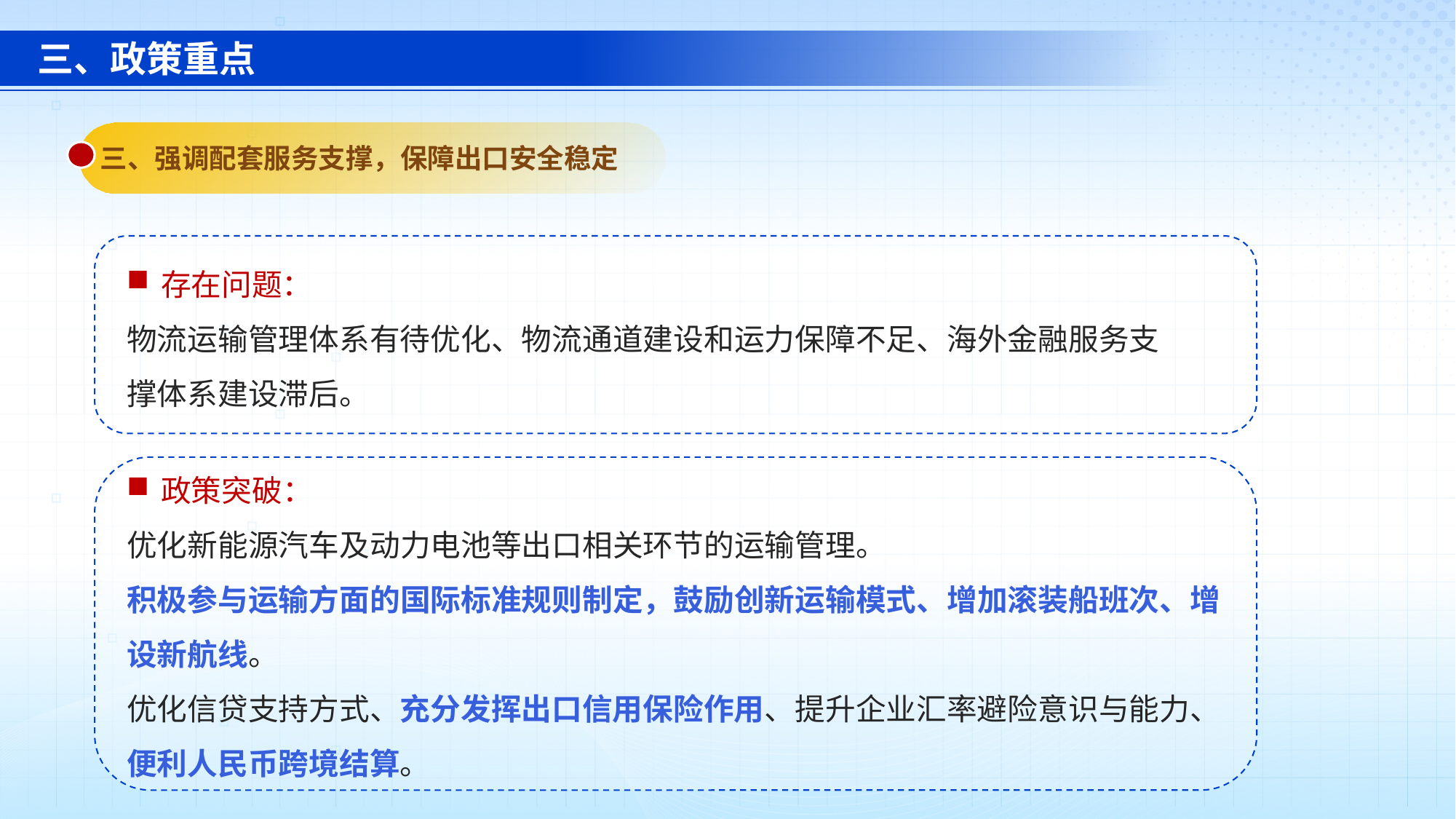

三、政策重点

三、强调配套服务支撑，保障出口安全稳定

存在问题：
物流运输管理体系有待优化、物流通道建设和运力保障不足、海外金融服务支撑体系建设滞后。

政策突破：
优化新能源汽车及动力电池等出口相关环节的运输管理。
积极参与运输方面的国际标准规则制定，鼓励创新运输模式、增加滚装船班次、增设新航线。
优化信贷支持方式、充分发挥出口信用保险作用、提升企业汇率避险意识与能力、便利人民币跨境结算。